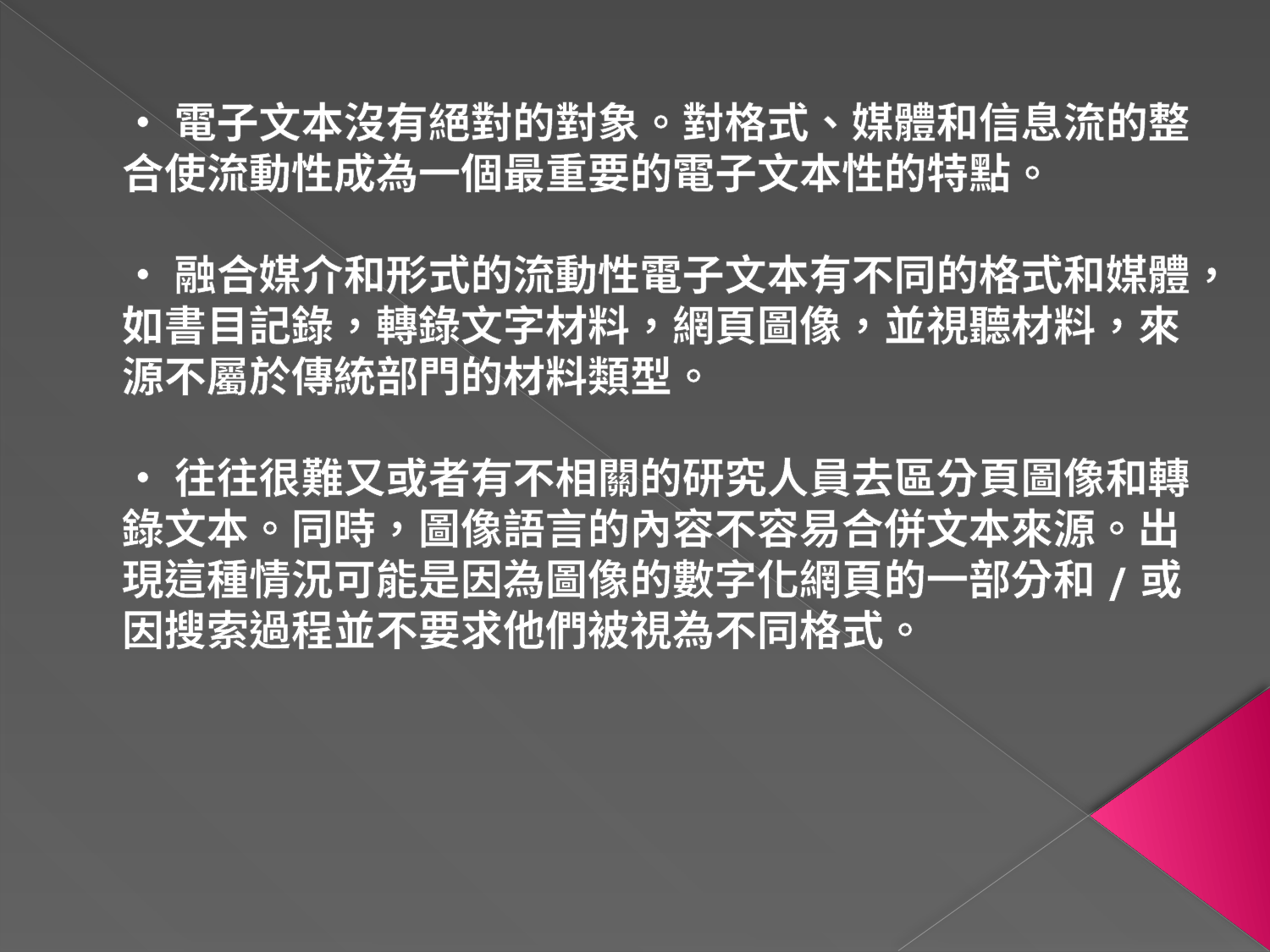

•電子文本沒有絕對的對象。對格式、媒體和信息流的整合使流動性成為一個最重要的電子文本性的特點。

•融合媒介和形式的流動性電子文本有不同的格式和媒體，如書目記錄，轉錄文字材料，網頁圖像，並視聽材料，來源不屬於傳統部門的材料類型。

•往往很難又或者有不相關的研究人員去區分頁圖像和轉錄文本。同時，圖像語言的內容不容易合併文本來源。出現這種情況可能是因為圖像的數字化網頁的一部分和/或因搜索過程並不要求他們被視為不同格式。